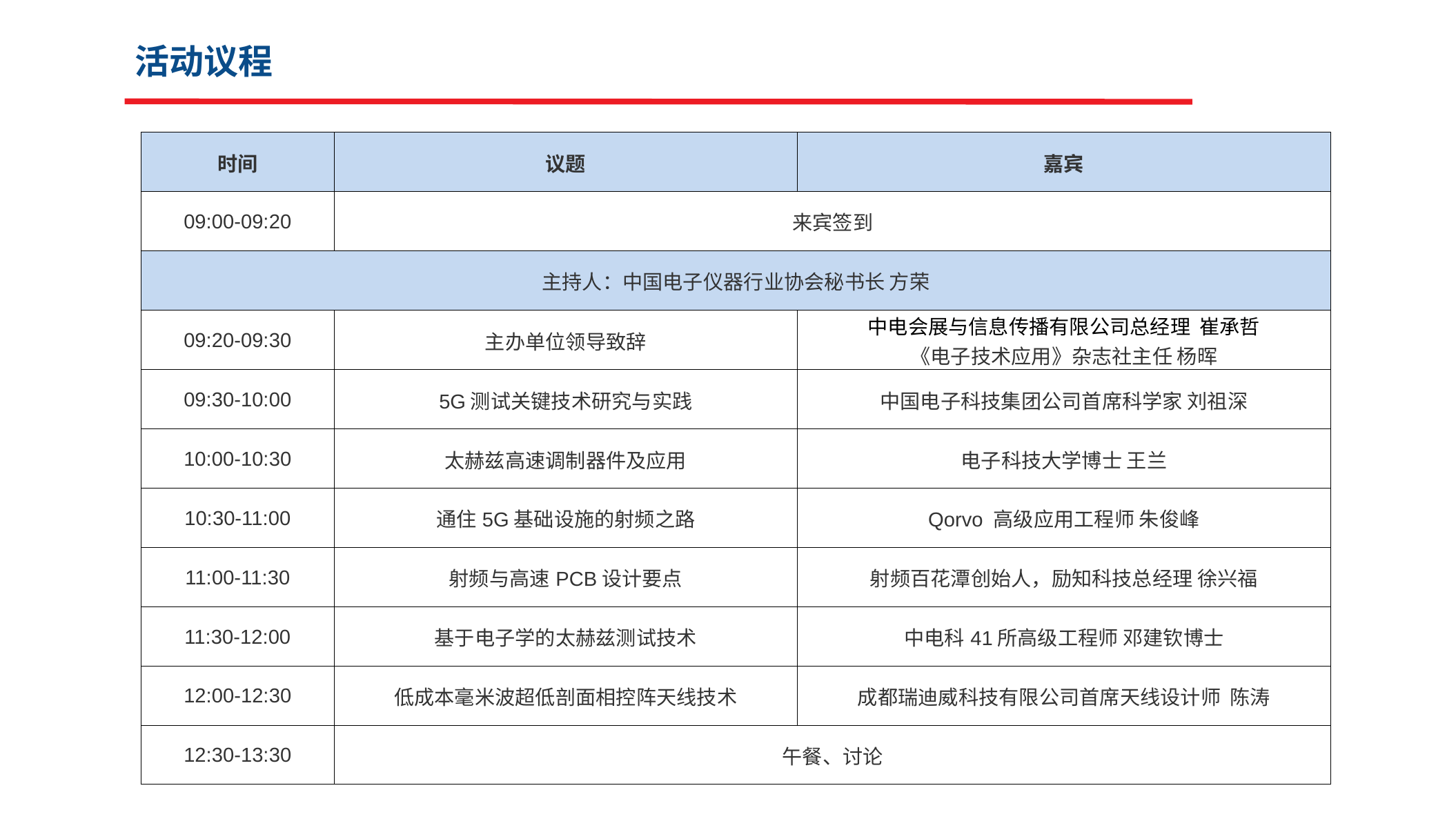

活动议程
| 时间 | 议题 | 嘉宾 |
| --- | --- | --- |
| 09:00-09:20 | 来宾签到 |  |
| 主持人：中国电子仪器行业协会秘书长 方荣 |  |  |
| 09:20-09:30 | 主办单位领导致辞 | 中电会展与信息传播有限公司总经理 崔承哲 《电子技术应用》杂志社主任 杨晖 |
| 09:30-10:00 | 5G测试关键技术研究与实践 | 中国电子科技集团公司首席科学家 刘祖深 |
| 10:00-10:30 | 太赫兹高速调制器件及应用 | 电子科技大学博士 王兰 |
| 10:30-11:00 | 通住5G基础设施的射频之路 | Qorvo 高级应用工程师 朱俊峰 |
| 11:00-11:30 | 射频与高速PCB设计要点 | 射频百花潭创始人，励知科技总经理 徐兴福 |
| 11:30-12:00 | 基于电子学的太赫兹测试技术 | 中电科41所高级工程师 邓建钦博士 |
| 12:00-12:30 | 低成本毫米波超低剖面相控阵天线技术 | 成都瑞迪威科技有限公司首席天线设计师 陈涛 |
| 12:30-13:30 | 午餐、讨论 |  |